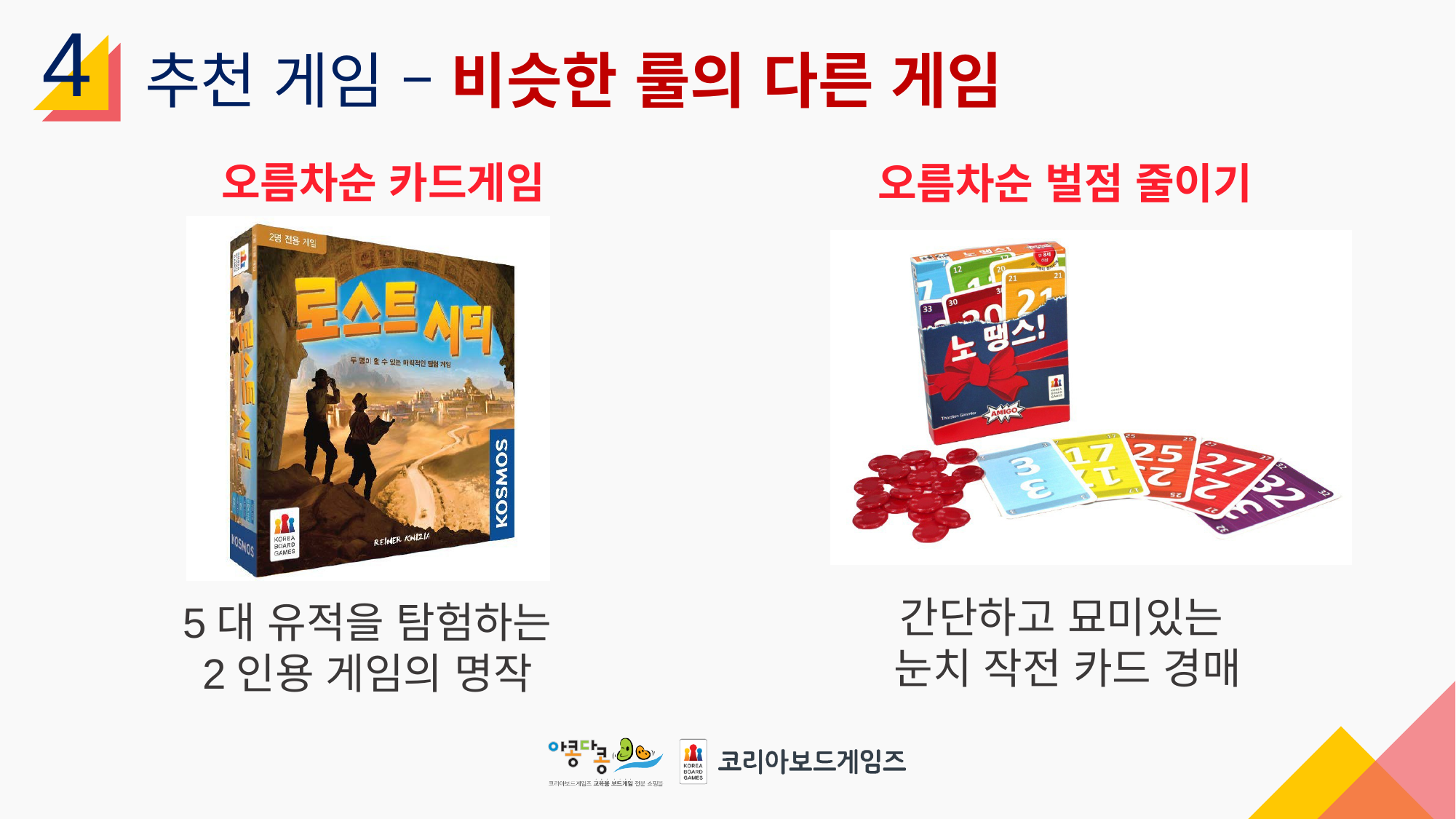

4
추천 게임 – 비슷한 룰의 다른 게임
오름차순 카드게임
오름차순 벌점 줄이기

간단하고 묘미있는
눈치 작전 카드 경매
5대 유적을 탐험하는
2인용 게임의 명작